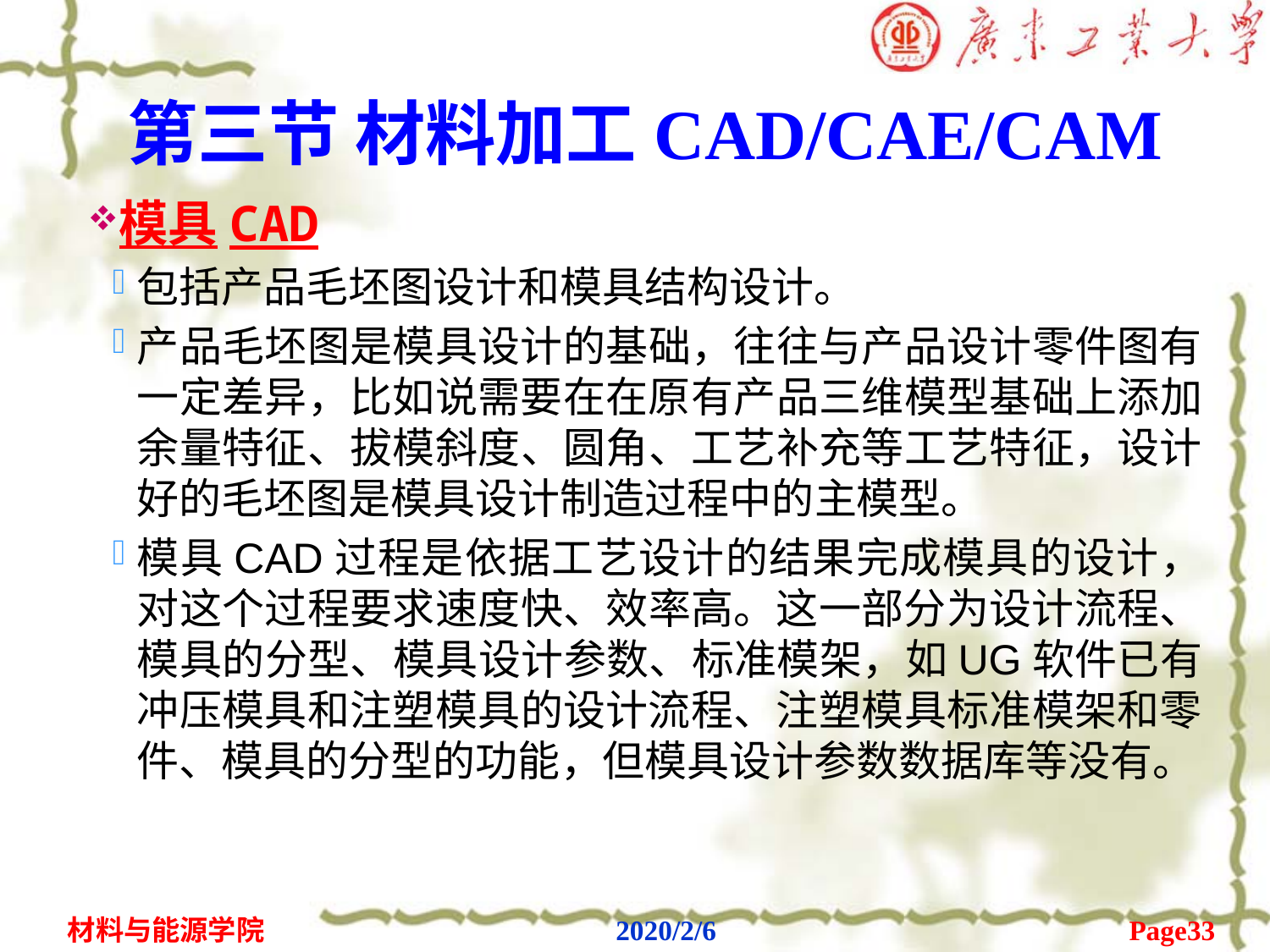

# 第三节 材料加工CAD/CAE/CAM
模具CAD
包括产品毛坯图设计和模具结构设计。
产品毛坯图是模具设计的基础，往往与产品设计零件图有一定差异，比如说需要在在原有产品三维模型基础上添加余量特征、拔模斜度、圆角、工艺补充等工艺特征，设计好的毛坯图是模具设计制造过程中的主模型。
模具CAD过程是依据工艺设计的结果完成模具的设计，对这个过程要求速度快、效率高。这一部分为设计流程、模具的分型、模具设计参数、标准模架，如UG软件已有冲压模具和注塑模具的设计流程、注塑模具标准模架和零件、模具的分型的功能，但模具设计参数数据库等没有。
Page33
材料与能源学院
2020/2/6